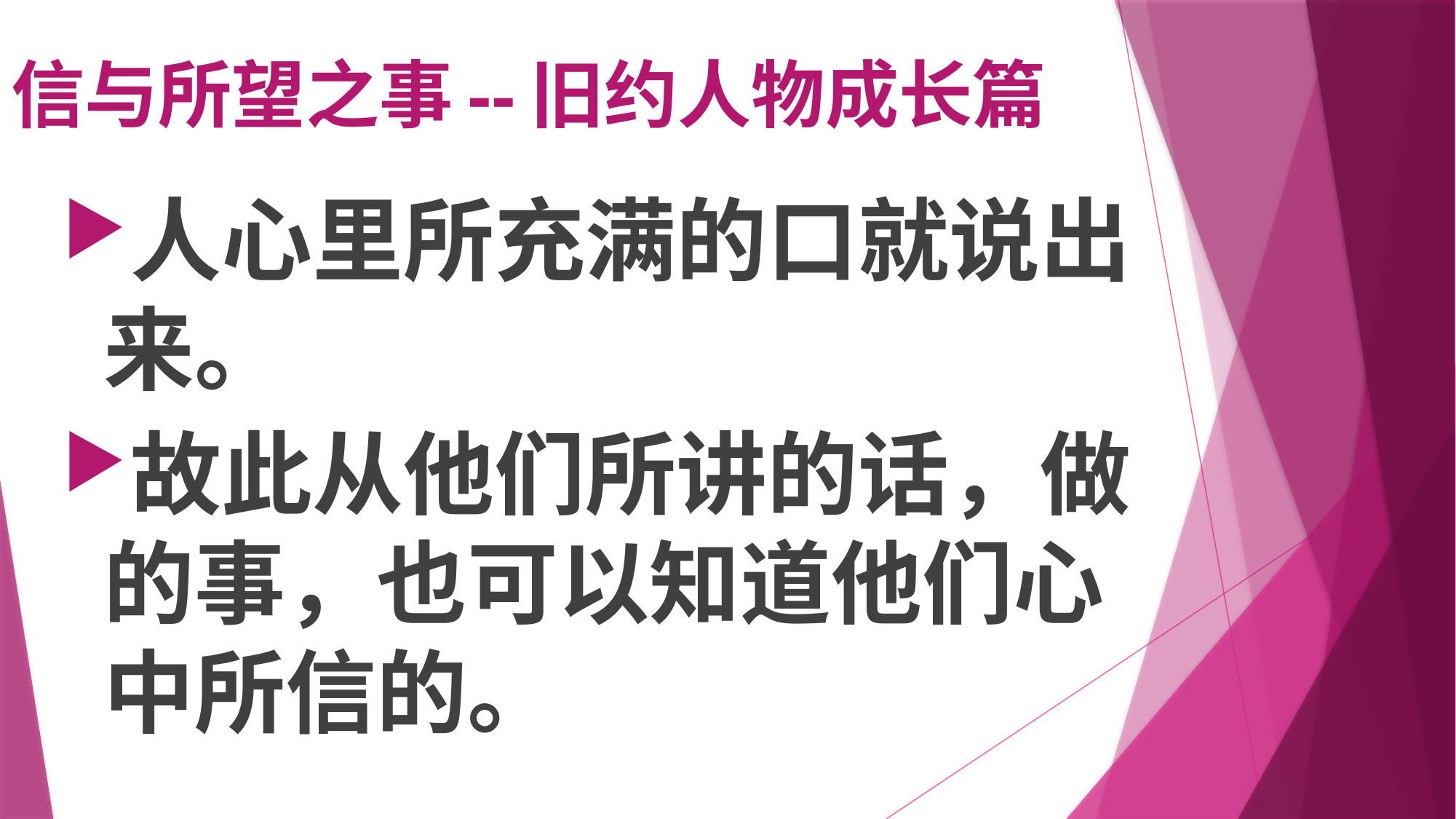

# 信与所望之事--旧约人物成长篇
人心里所充满的口就说出来。
故此从他们所讲的话，做的事，也可以知道他们心中所信的。